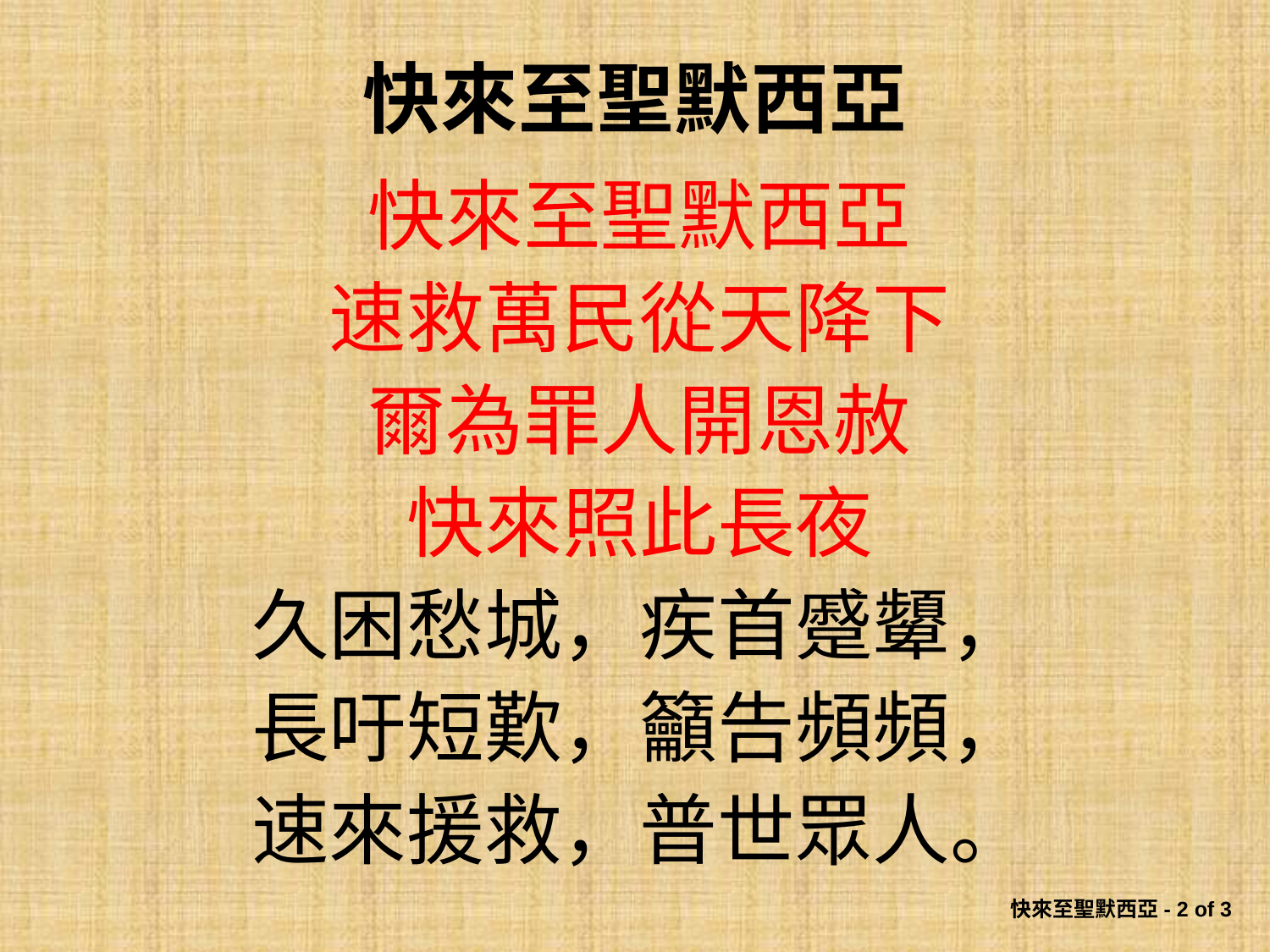

# 快來至聖默西亞
快來至聖默西亞
速救萬民從天降下
爾為罪人開恩赦
快來照此長夜
久困愁城，疾首蹙顰，
長吁短歎，籲告頻頻，
速來援救，普世眾人。

快來至聖默西亞- 2 of 3